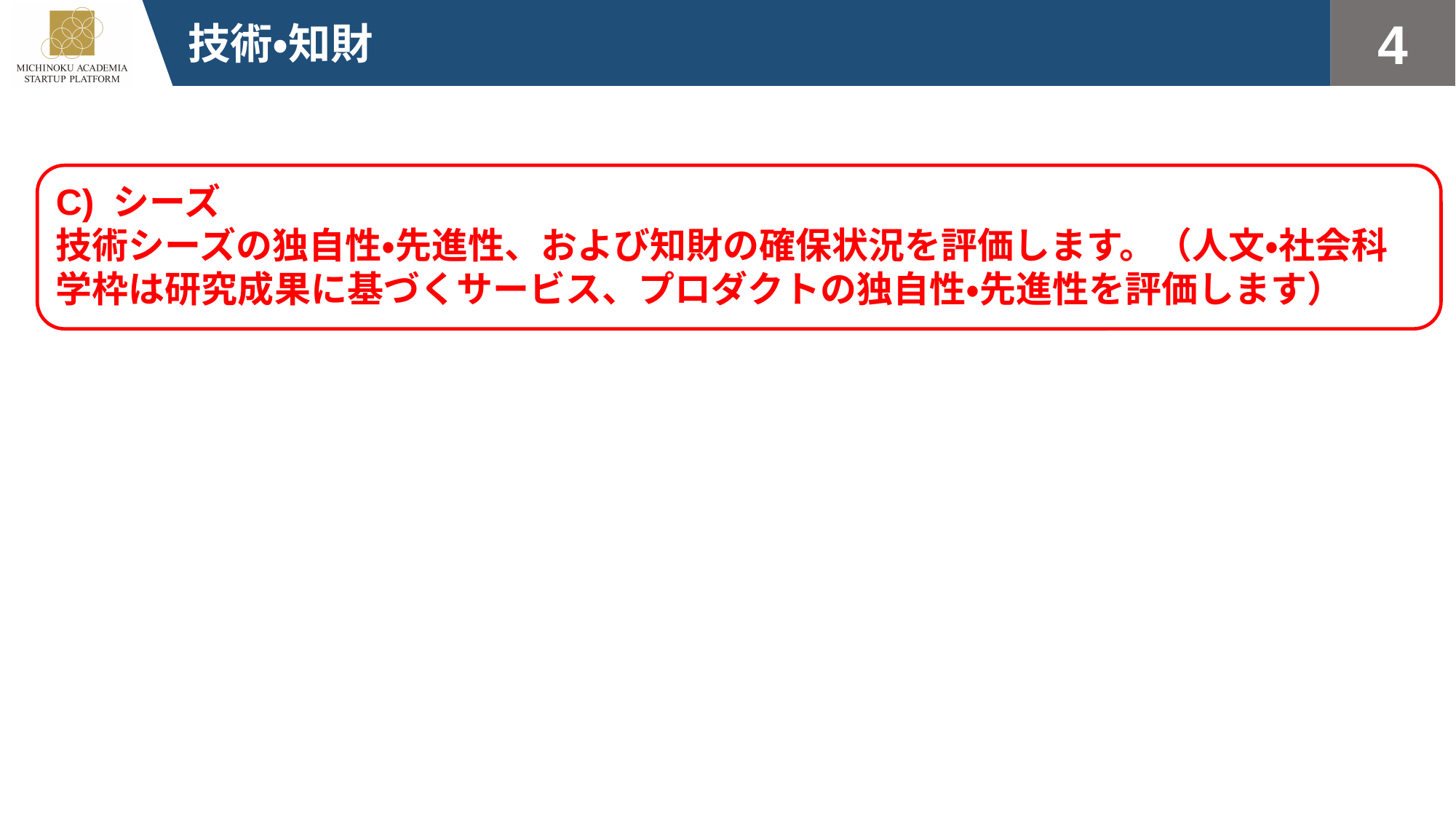

技術・知財
C) シーズ
技術シーズの独自性・先進性、および知財の確保状況を評価します。（人文・社会科学枠は研究成果に基づくサービス、プロダクトの独自性・先進性を評価します）